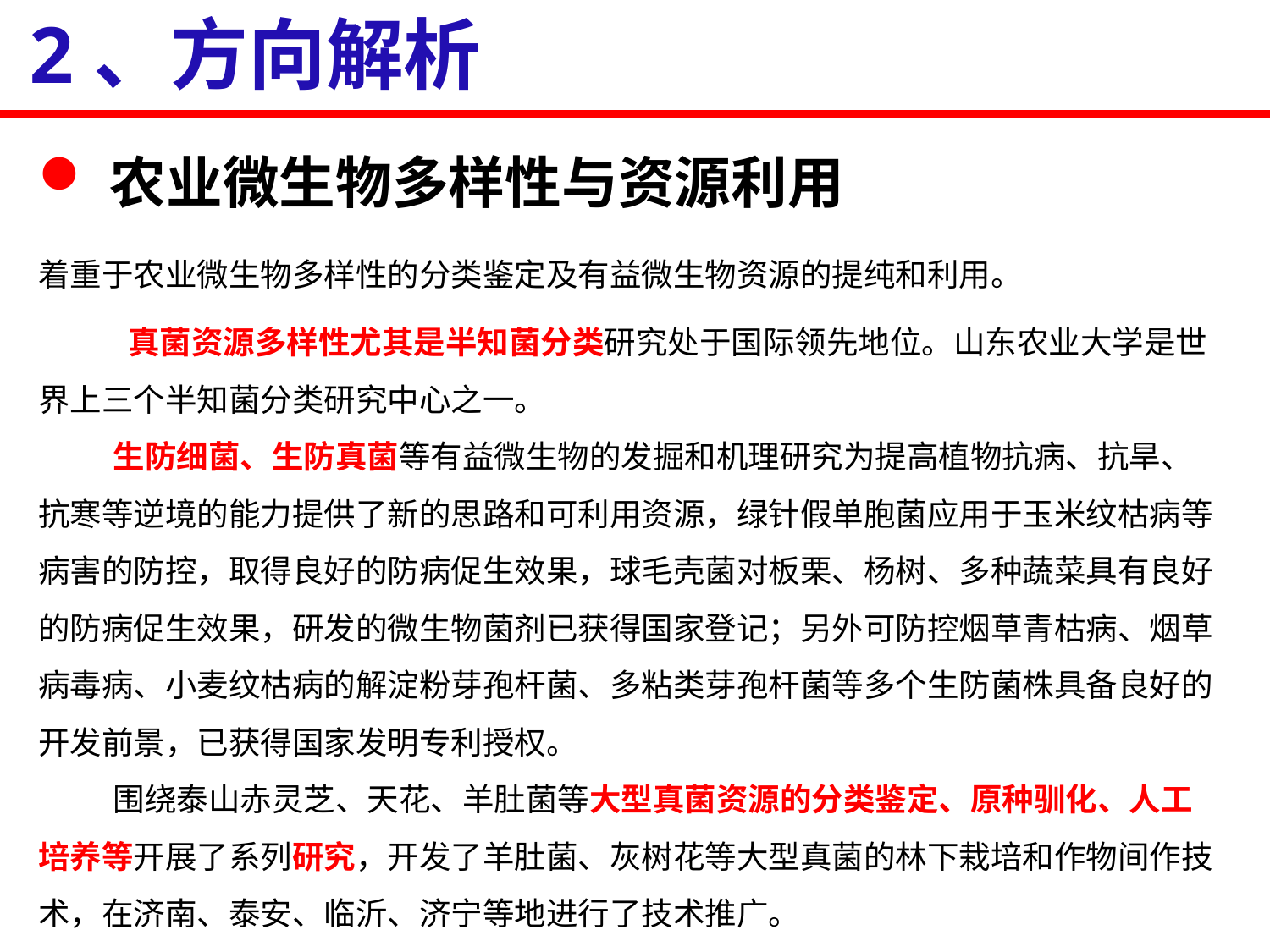

2、方向解析
农业微生物多样性与资源利用
着重于农业微生物多样性的分类鉴定及有益微生物资源的提纯和利用。
 真菌资源多样性尤其是半知菌分类研究处于国际领先地位。山东农业大学是世界上三个半知菌分类研究中心之一。
生防细菌、生防真菌等有益微生物的发掘和机理研究为提高植物抗病、抗旱、抗寒等逆境的能力提供了新的思路和可利用资源，绿针假单胞菌应用于玉米纹枯病等病害的防控，取得良好的防病促生效果，球毛壳菌对板栗、杨树、多种蔬菜具有良好的防病促生效果，研发的微生物菌剂已获得国家登记；另外可防控烟草青枯病、烟草病毒病、小麦纹枯病的解淀粉芽孢杆菌、多粘类芽孢杆菌等多个生防菌株具备良好的开发前景，已获得国家发明专利授权。
围绕泰山赤灵芝、天花、羊肚菌等大型真菌资源的分类鉴定、原种驯化、人工培养等开展了系列研究，开发了羊肚菌、灰树花等大型真菌的林下栽培和作物间作技术，在济南、泰安、临沂、济宁等地进行了技术推广。